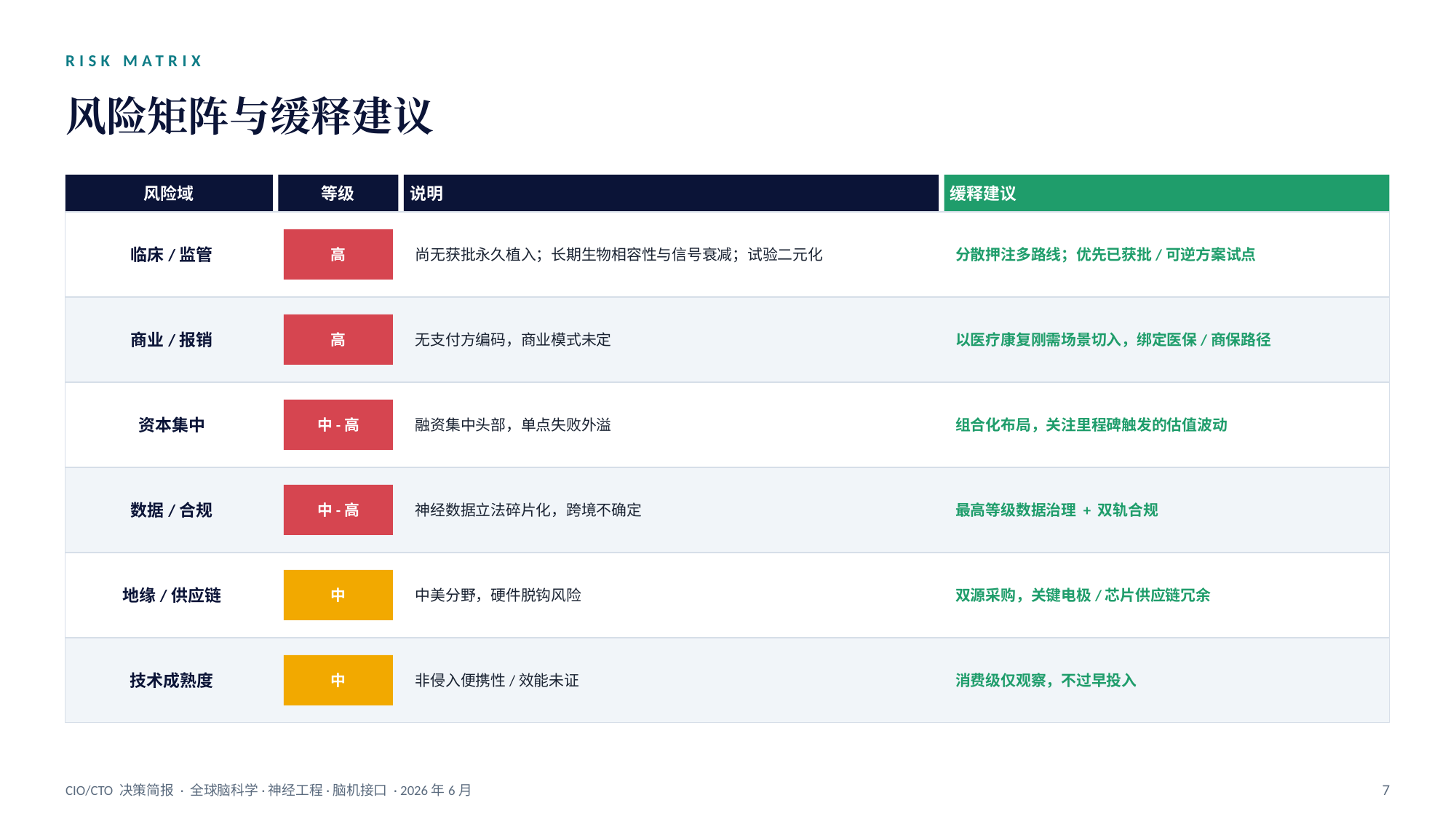

RISK MATRIX
风险矩阵与缓释建议
风险域
等级
说明
缓释建议

临床/监管
尚无获批永久植入；长期生物相容性与信号衰减；试验二元化
分散押注多路线；优先已获批/可逆方案试点
高

商业/报销
无支付方编码，商业模式未定
以医疗康复刚需场景切入，绑定医保/商保路径
高

资本集中
融资集中头部，单点失败外溢
组合化布局，关注里程碑触发的估值波动
中-高

数据/合规
神经数据立法碎片化，跨境不确定
最高等级数据治理 + 双轨合规
中-高

地缘/供应链
中美分野，硬件脱钩风险
双源采购，关键电极/芯片供应链冗余
中

技术成熟度
非侵入便携性/效能未证
消费级仅观察，不过早投入
中
CIO/CTO 决策简报 · 全球脑科学·神经工程·脑机接口 · 2026年6月
7